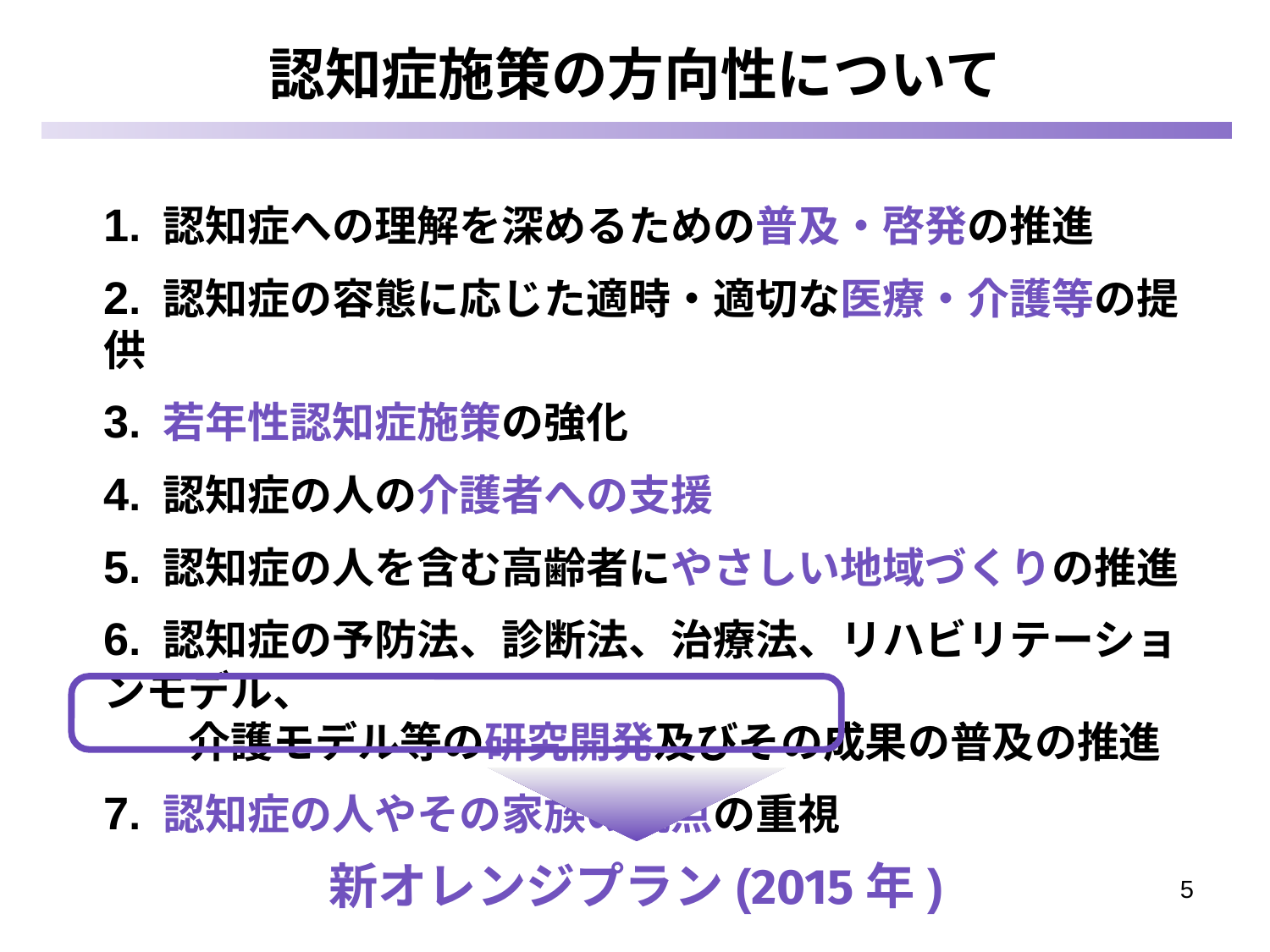

認知症施策の方向性について

1. 認知症への理解を深めるための普及・啓発の推進
2. 認知症の容態に応じた適時・適切な医療・介護等の提供
3. 若年性認知症施策の強化
4. 認知症の人の介護者への支援
5. 認知症の人を含む高齢者にやさしい地域づくりの推進
6. 認知症の予防法、診断法、治療法、リハビリテーションモデル、
　　介護モデル等の研究開発及びその成果の普及の推進
7. 認知症の人やその家族の視点の重視

   新オレンジプラン(2015年)
5